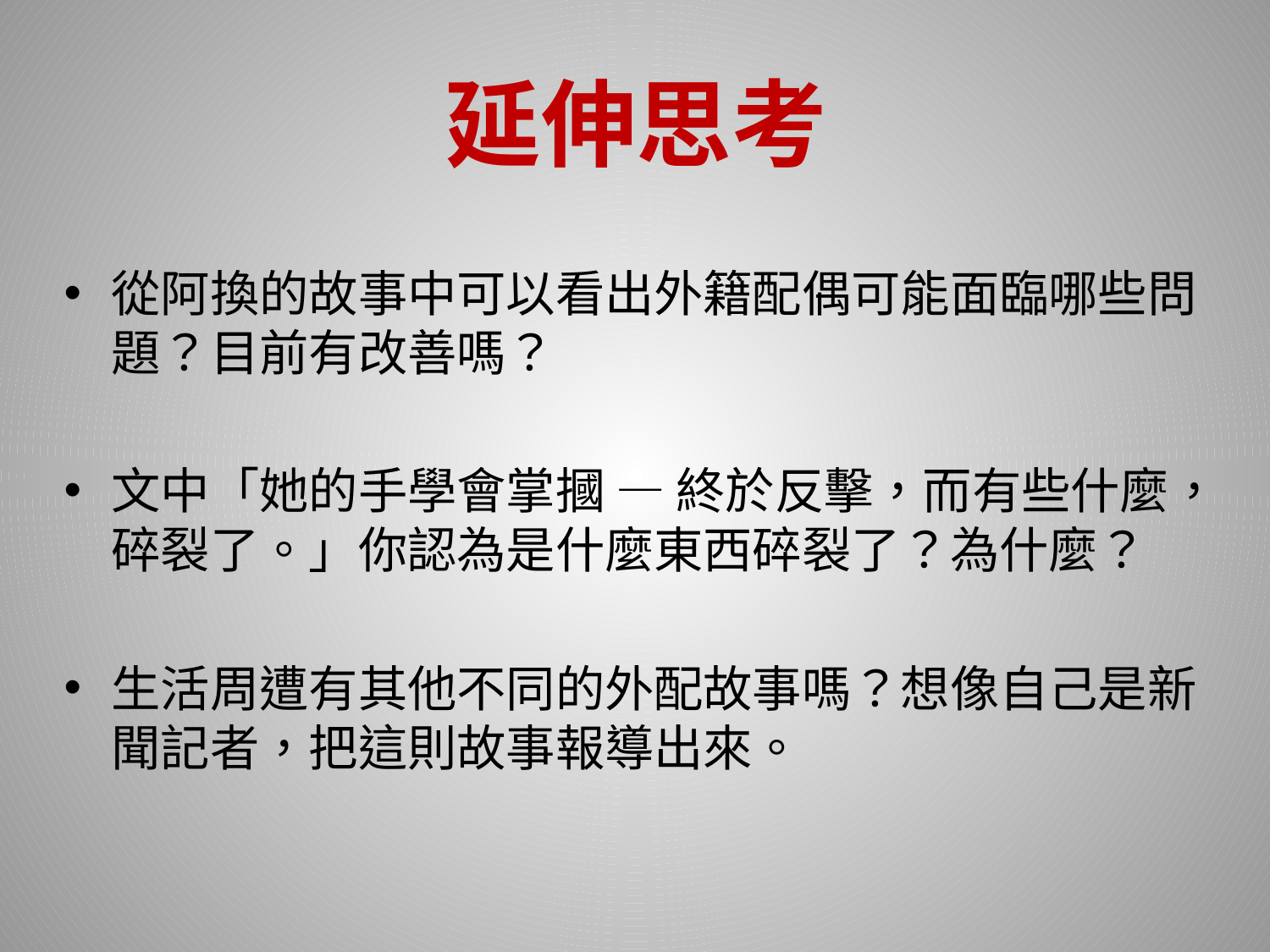

# 延伸思考
從阿換的故事中可以看出外籍配偶可能面臨哪些問題？目前有改善嗎？

文中「她的手學會掌摑 — 終於反擊，而有些什麼，碎裂了。」你認為是什麼東西碎裂了？為什麼？

生活周遭有其他不同的外配故事嗎？想像自己是新聞記者，把這則故事報導出來。